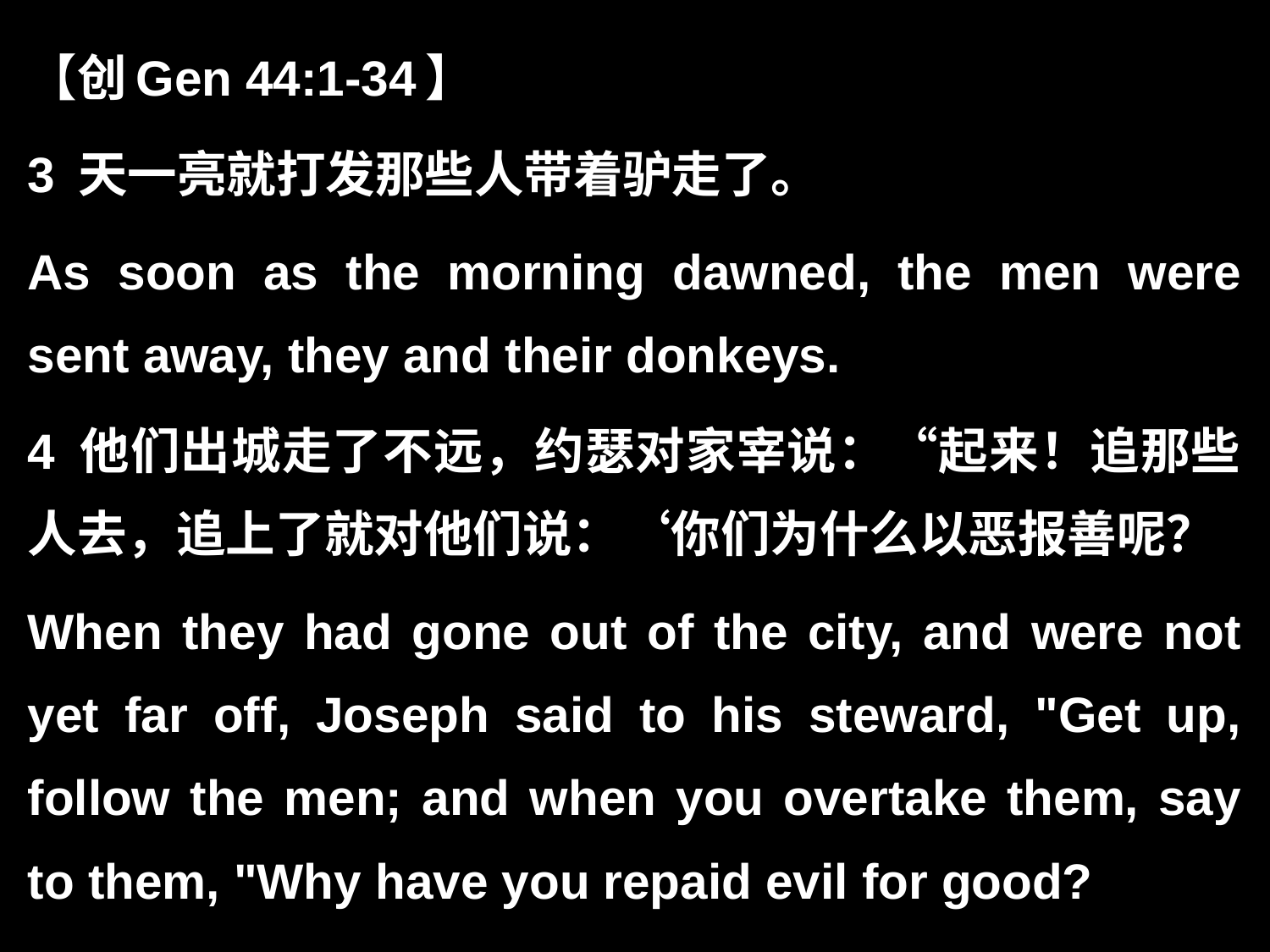

【创Gen 44:1-34】
3 天一亮就打发那些人带着驴走了。
As soon as the morning dawned, the men were sent away, they and their donkeys.
4 他们出城走了不远，约瑟对家宰说：“起来！追那些人去，追上了就对他们说：‘你们为什么以恶报善呢？
When they had gone out of the city, and were not yet far off, Joseph said to his steward, "Get up, follow the men; and when you overtake them, say to them, "Why have you repaid evil for good?